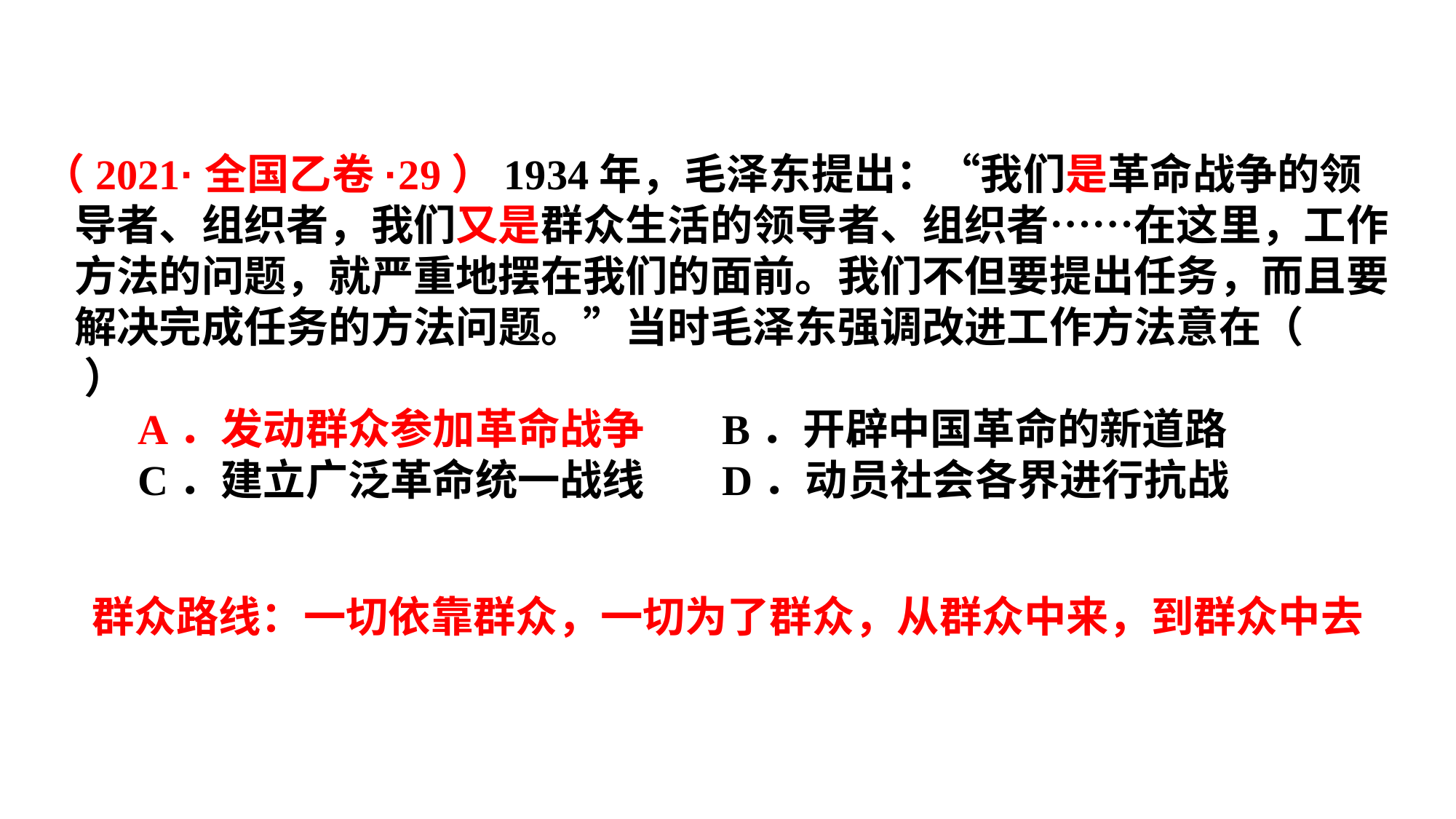

（2021·全国乙卷·29）1934年，毛泽东提出：“我们是革命战争的领导者、组织者，我们又是群众生活的领导者、组织者……在这里，工作方法的问题，就严重地摆在我们的面前。我们不但要提出任务，而且要解决完成任务的方法问题。”当时毛泽东强调改进工作方法意在（     ）
         A．发动群众参加革命战争       B．开辟中国革命的新道路
         C．建立广泛革命统一战线       D．动员社会各界进行抗战
群众路线：一切依靠群众，一切为了群众，从群众中来，到群众中去